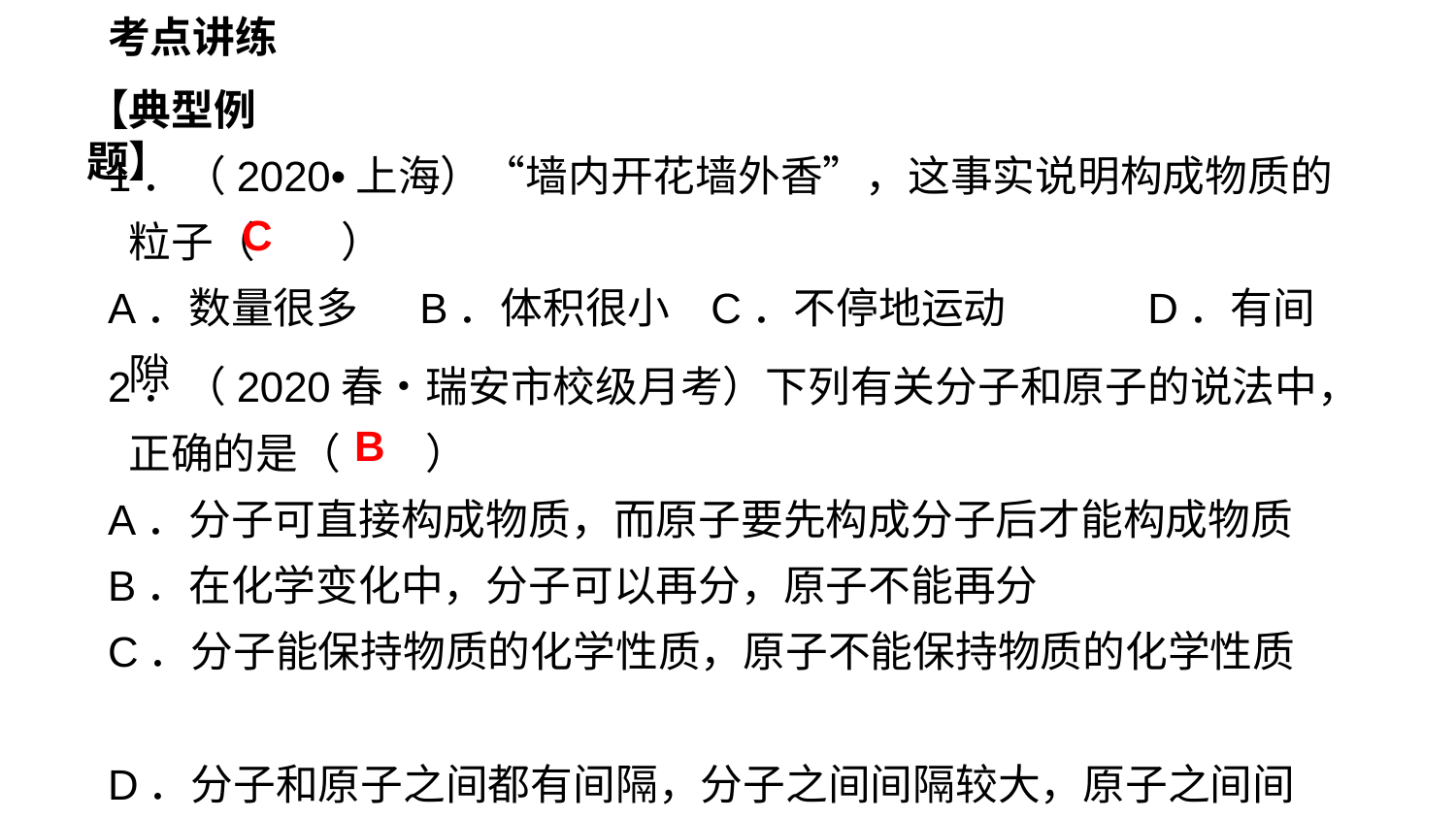

考点讲练
【典型例题】
1．（2020•上海）“墙内开花墙外香”，这事实说明构成物质的粒子（　　）
A．数量很多	B．体积很小	C．不停地运动	D．有间隙
C
2．（2020春•瑞安市校级月考）下列有关分子和原子的说法中，正确的是（　　）
A．分子可直接构成物质，而原子要先构成分子后才能构成物质
B．在化学变化中，分子可以再分，原子不能再分
C．分子能保持物质的化学性质，原子不能保持物质的化学性质
D．分子和原子之间都有间隔，分子之间间隔较大，原子之间间隔较小
B